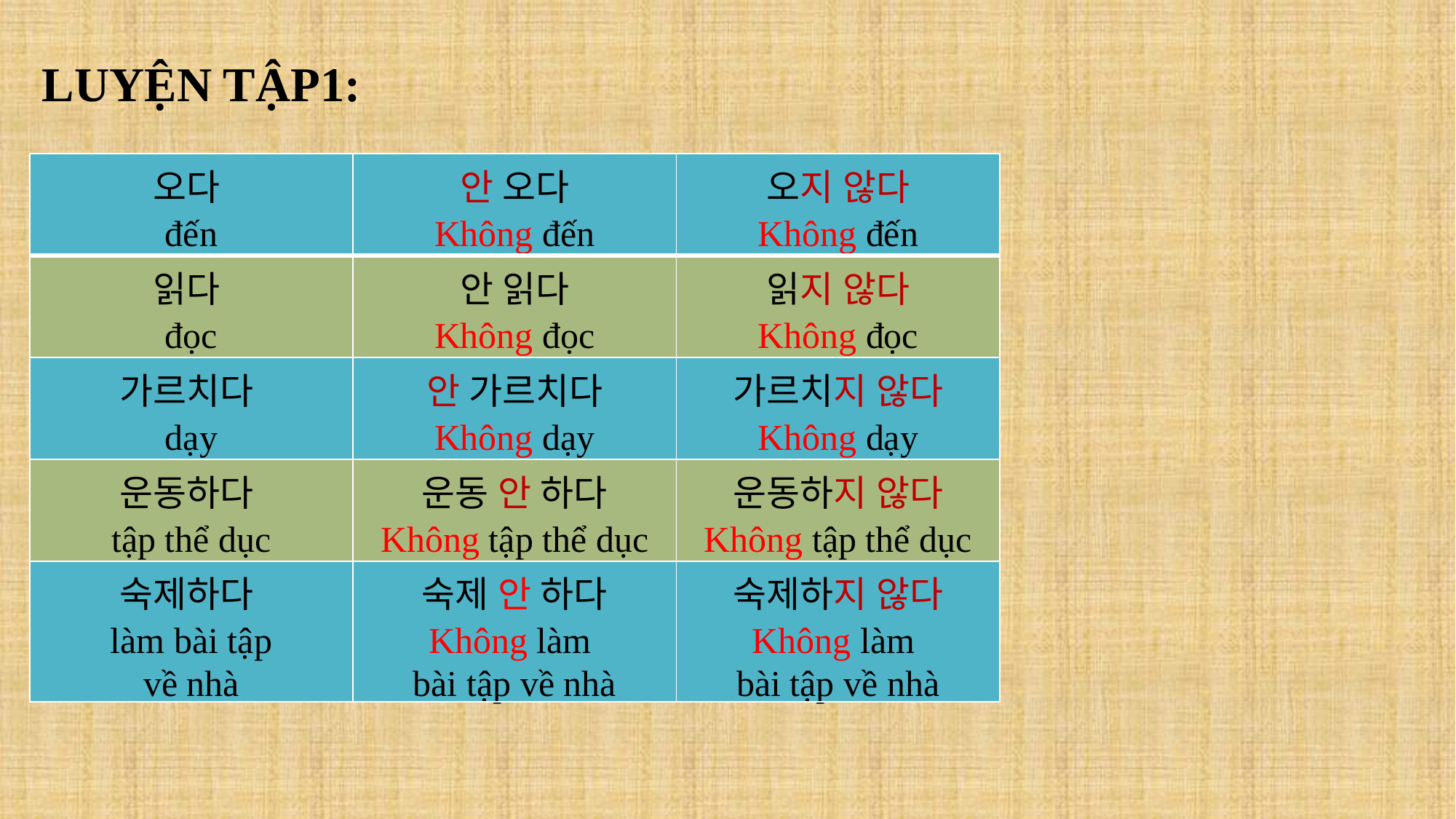

LUYỆN TẬP1:
| 오다 đến | 안 오다 Không đến | 오지 않다 Không đến |
| --- | --- | --- |
| 읽다 đọc | 안 읽다 Không đọc | 읽지 않다 Không đọc |
| 가르치다 dạy | 안 가르치다 Không dạy | 가르치지 않다 Không dạy |
| 운동하다 tập thể dục | 운동 안 하다 Không tập thể dục | 운동하지 않다 Không tập thể dục |
| 숙제하다 làm bài tập về nhà | 숙제 안 하다 Không làm bài tập về nhà | 숙제하지 않다 Không làm bài tập về nhà |